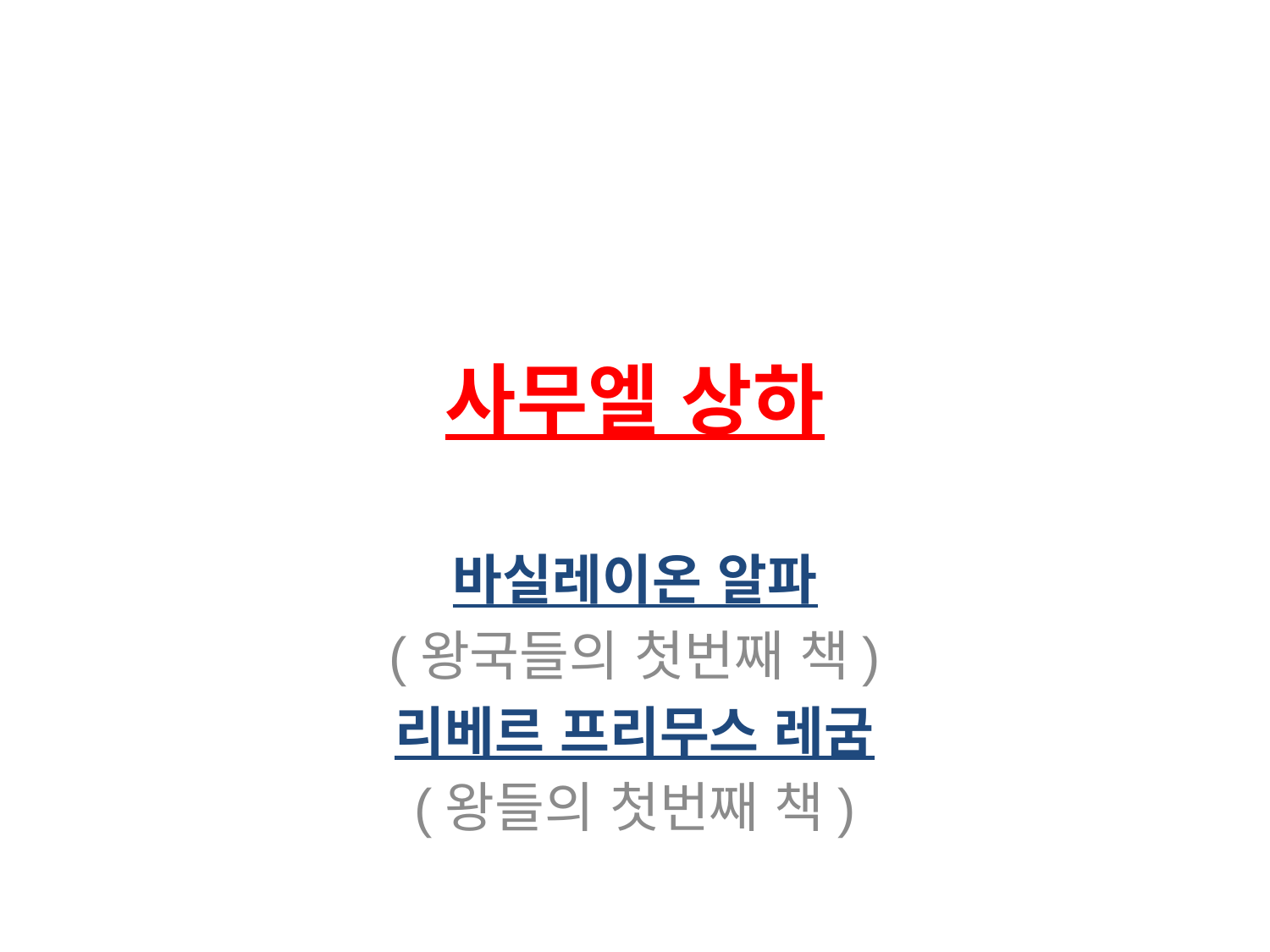

# 사무엘 상하
바실레이온 알파
(왕국들의 첫번째 책)
리베르 프리무스 레굼
(왕들의 첫번째 책)